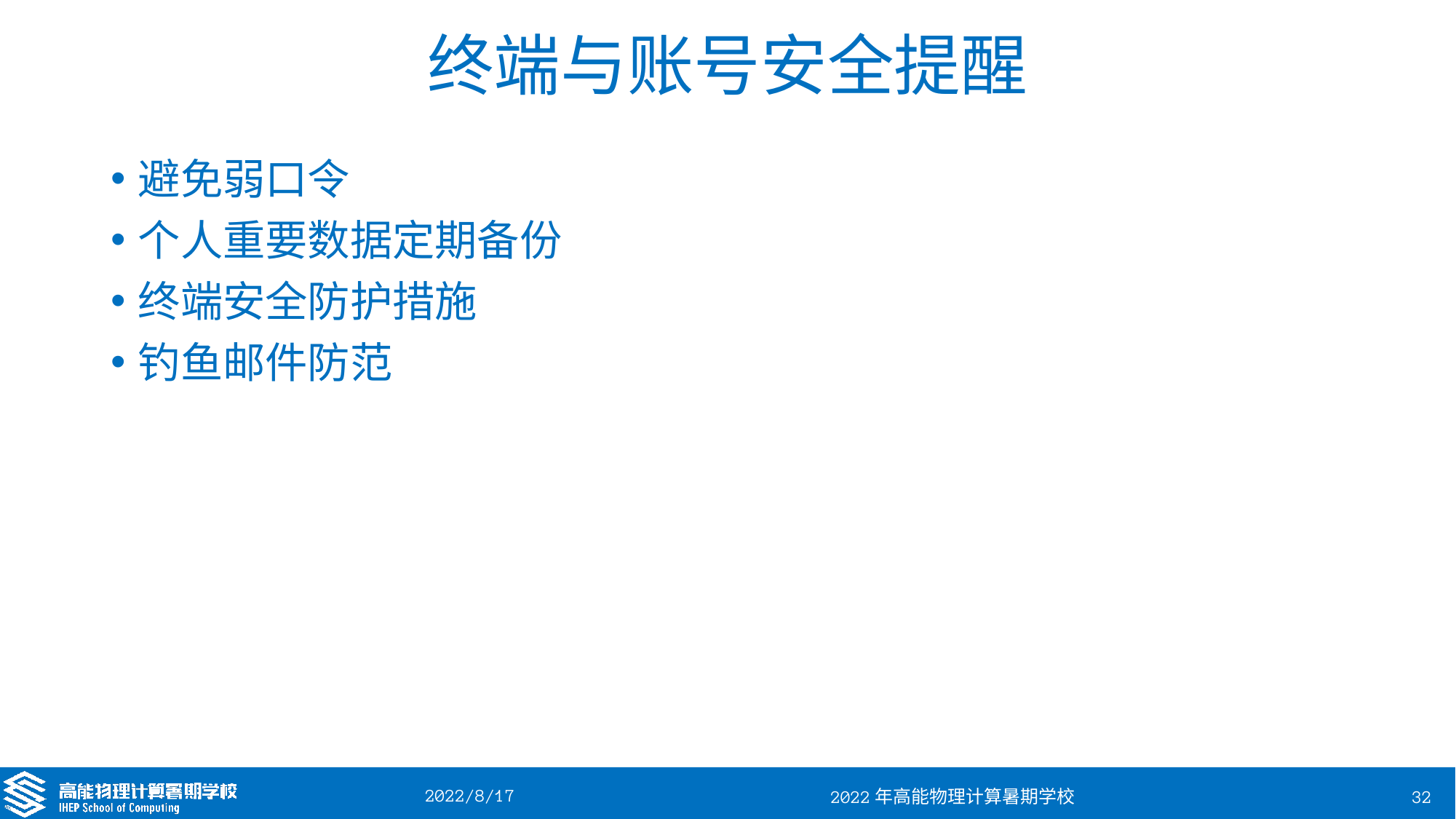

# 终端与账号安全提醒
避免弱口令
个人重要数据定期备份
终端安全防护措施
钓鱼邮件防范

2022/8/17
2022年高能物理计算暑期学校
32